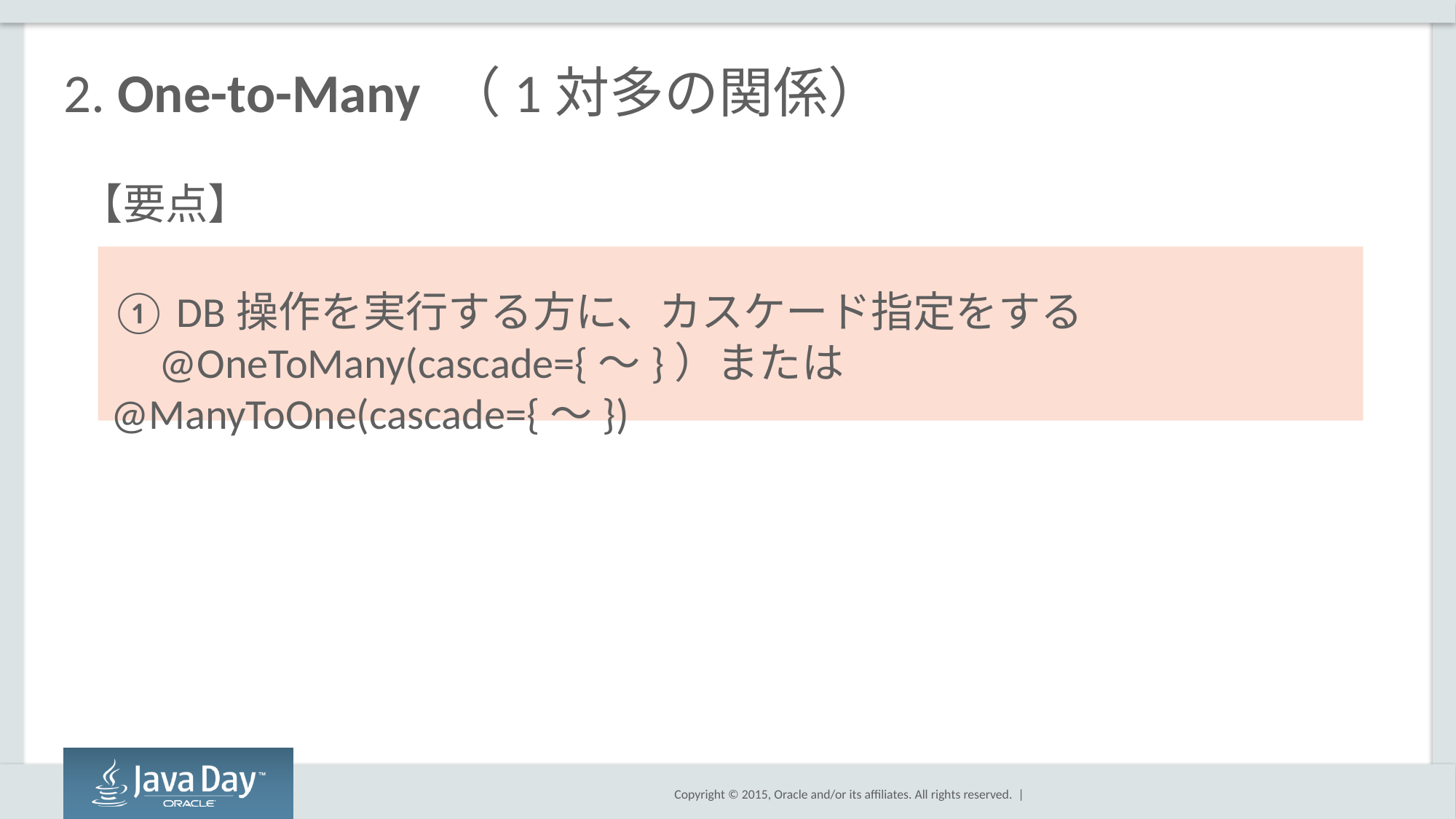

# 2. One-to-Many （1対多の関係）
【要点】
① DB操作を実行する方に、カスケード指定をする
     @OneToMany(cascade={～}）または  @ManyToOne(cascade={～})